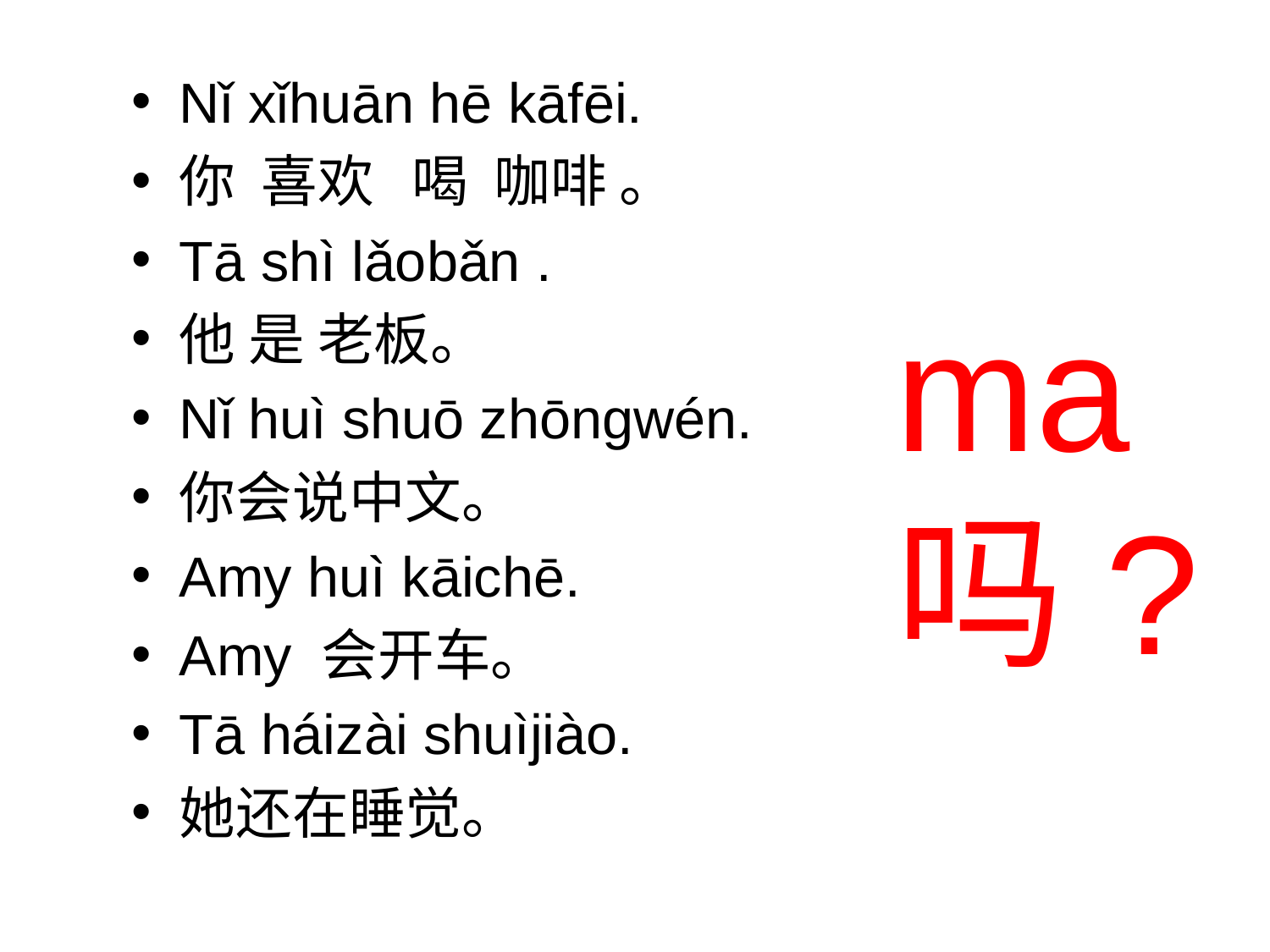

Nǐ xǐhuān hē kāfēi.
你  喜欢   喝  咖啡 。
Tā shì lǎobǎn .
他 是 老板。
Nǐ huì shuō zhōngwén.
你会说中文。
Amy huì kāichē.
Amy 会开车。
Tā háizài shuìjiào.
她还在睡觉。
ma
吗?